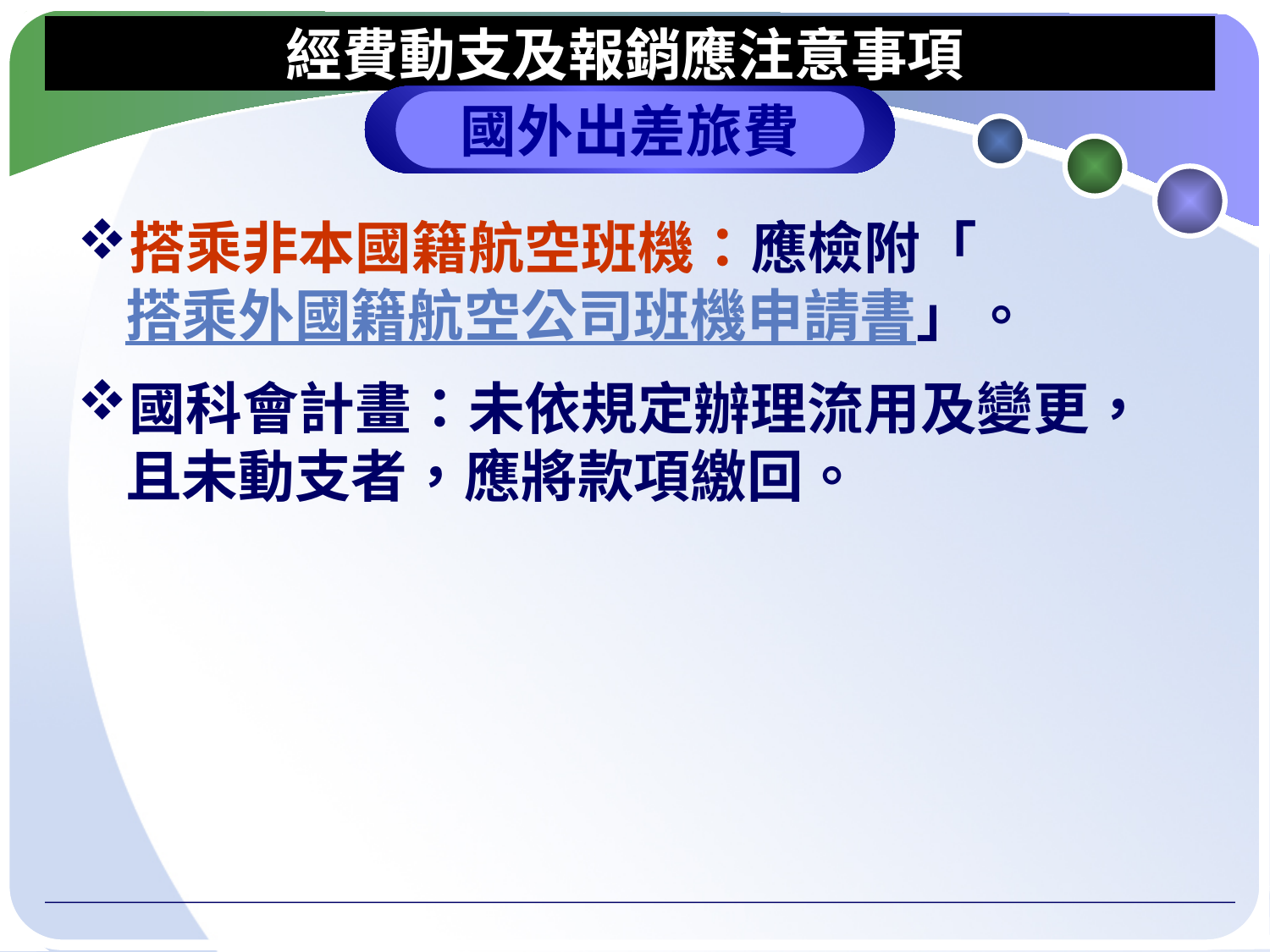

# 經費動支及報銷應注意事項

國外出差旅費
搭乘非本國籍航空班機：應檢附「搭乘外國籍航空公司班機申請書」。
國科會計畫：未依規定辦理流用及變更，且未動支者，應將款項繳回。